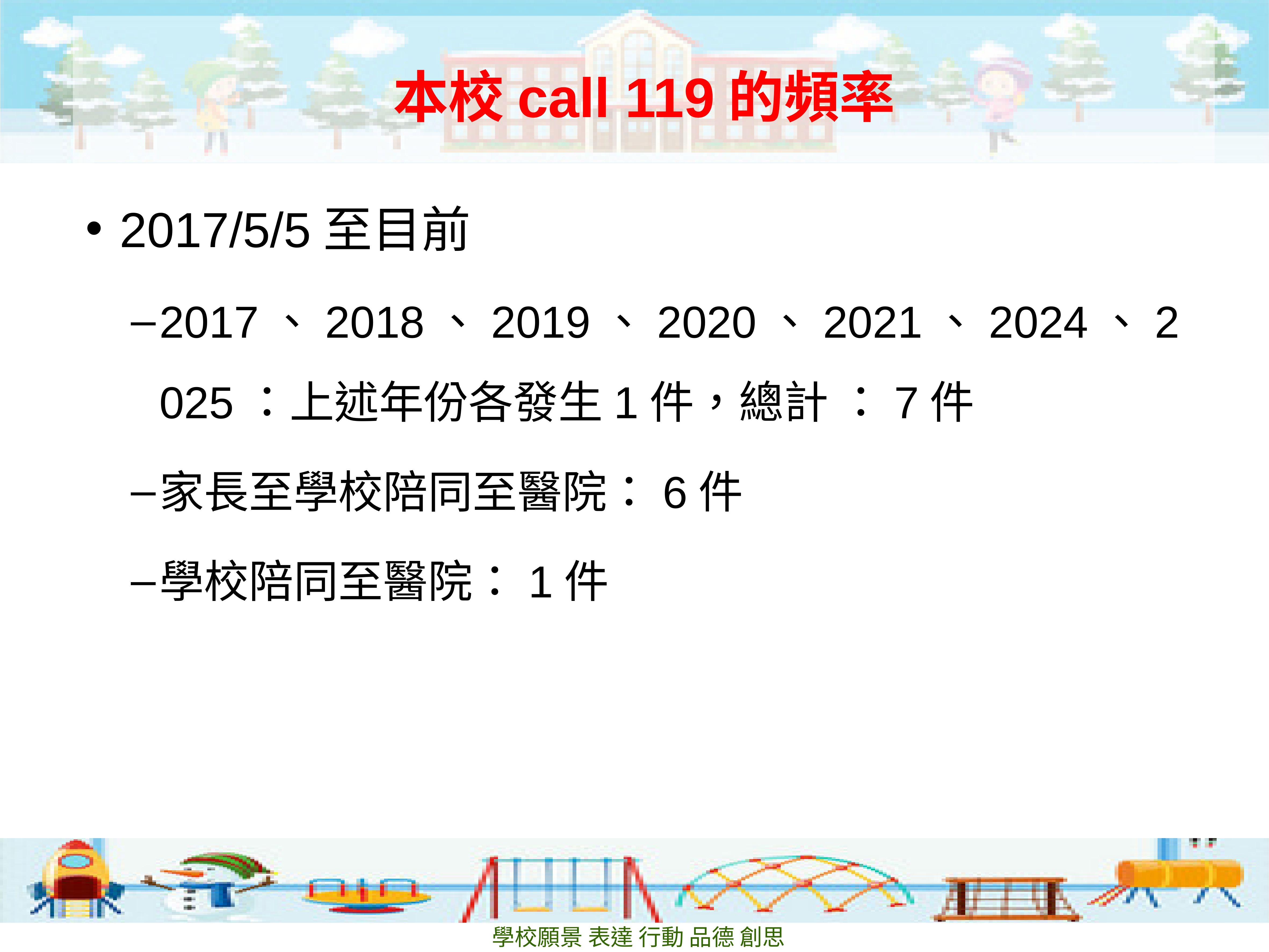

本校call 119的頻率
2017/5/5至目前
2017、2018、2019、2020、2021、2024、2025：上述年份各發生1件，總計 ：7件
家長至學校陪同至醫院：6件
學校陪同至醫院：1件